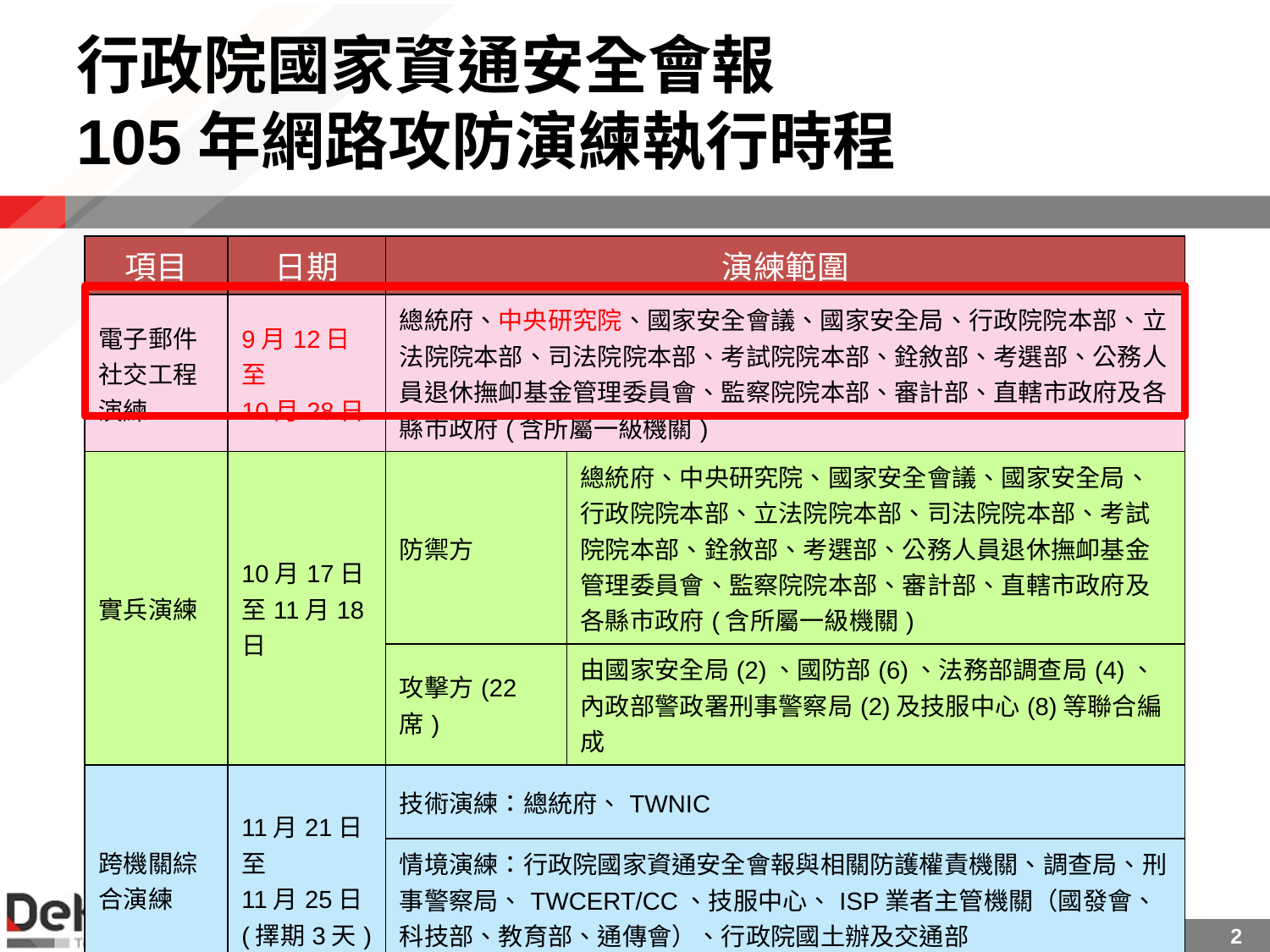

# 行政院國家資通安全會報 105年網路攻防演練執行時程
| 項目 | 日期 | 演練範圍 |  |
| --- | --- | --- | --- |
| 電子郵件社交工程演練 | 9月12日至 10月28日 | 總統府、中央研究院、國家安全會議、國家安全局、行政院院本部、立法院院本部、司法院院本部、考試院院本部、銓敘部、考選部、公務人員退休撫卹基金管理委員會、監察院院本部、審計部、直轄市政府及各縣市政府(含所屬一級機關) |  |
| 實兵演練 | 10月17日至11月18日 | 防禦方 | 總統府、中央研究院、國家安全會議、國家安全局、行政院院本部、立法院院本部、司法院院本部、考試院院本部、銓敘部、考選部、公務人員退休撫卹基金管理委員會、監察院院本部、審計部、直轄市政府及各縣市政府(含所屬一級機關) |
|  |  | 攻擊方(22席) | 由國家安全局(2)、國防部(6)、法務部調查局(4)、內政部警政署刑事警察局(2)及技服中心(8)等聯合編成 |
| 跨機關綜合演練 | 11月21日至 11月25日 (擇期3天) | 技術演練：總統府、TWNIC |  |
|  |  | 情境演練：行政院國家資通安全會報與相關防護權責機關、調查局、刑事警察局、TWCERT/CC、技服中心、ISP業者主管機關（國發會、科技部、教育部、通傳會）、行政院國土辦及交通部 （演練地點預定於行政院會議室） |  |
| 演練研討會議 | 12月9日 (預定) | 上述演練機關 （會議地點預定於臺大醫院國際會議中心） |  |

2